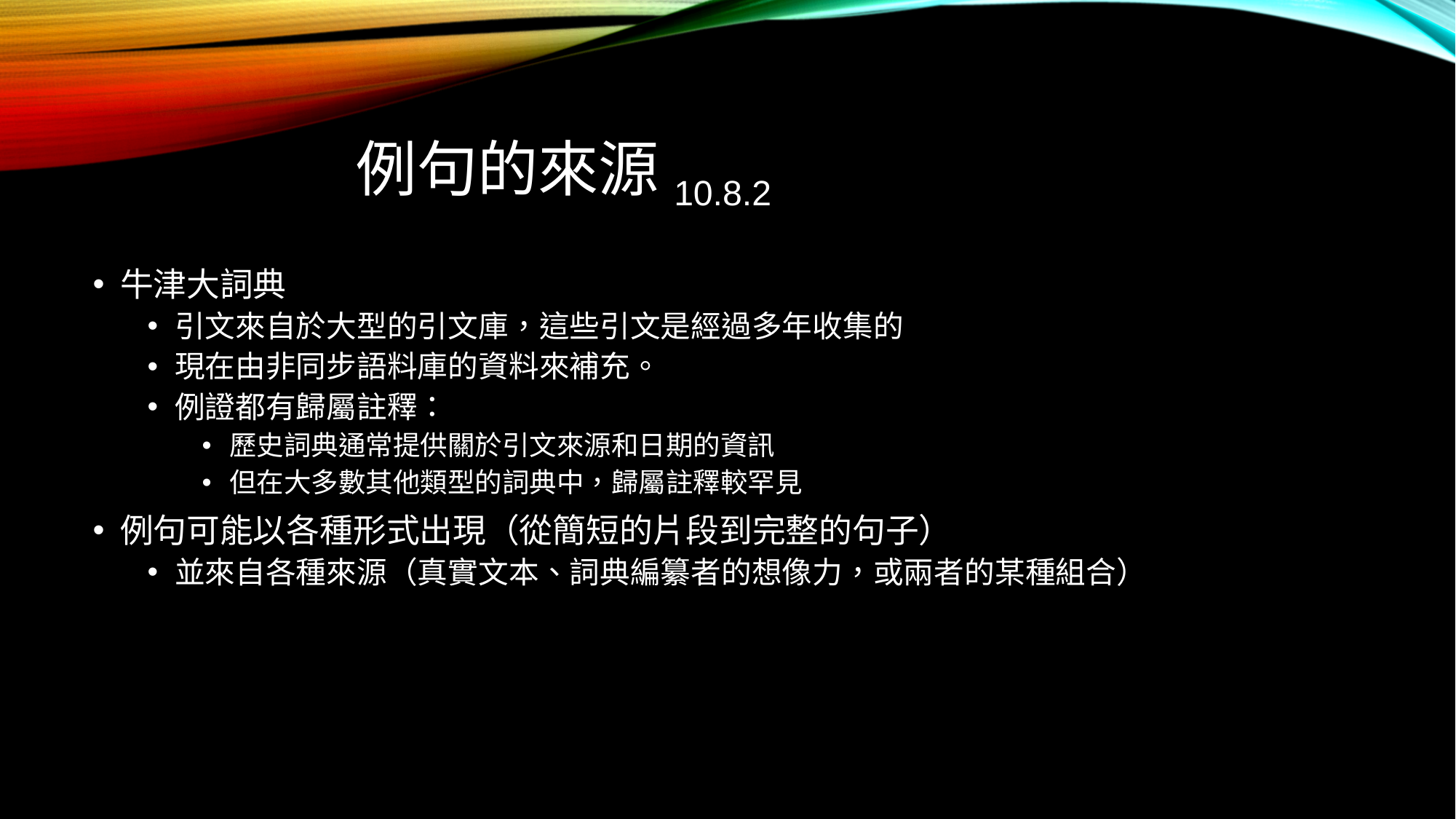

# 例句的來源10.8.2
牛津大詞典
引文來自於大型的引文庫，這些引文是經過多年收集的
現在由非同步語料庫的資料來補充。
例證都有歸屬註釋：
歷史詞典通常提供關於引文來源和日期的資訊
但在大多數其他類型的詞典中，歸屬註釋較罕見
例句可能以各種形式出現（從簡短的片段到完整的句子）
並來自各種來源（真實文本、詞典編纂者的想像力，或兩者的某種組合）